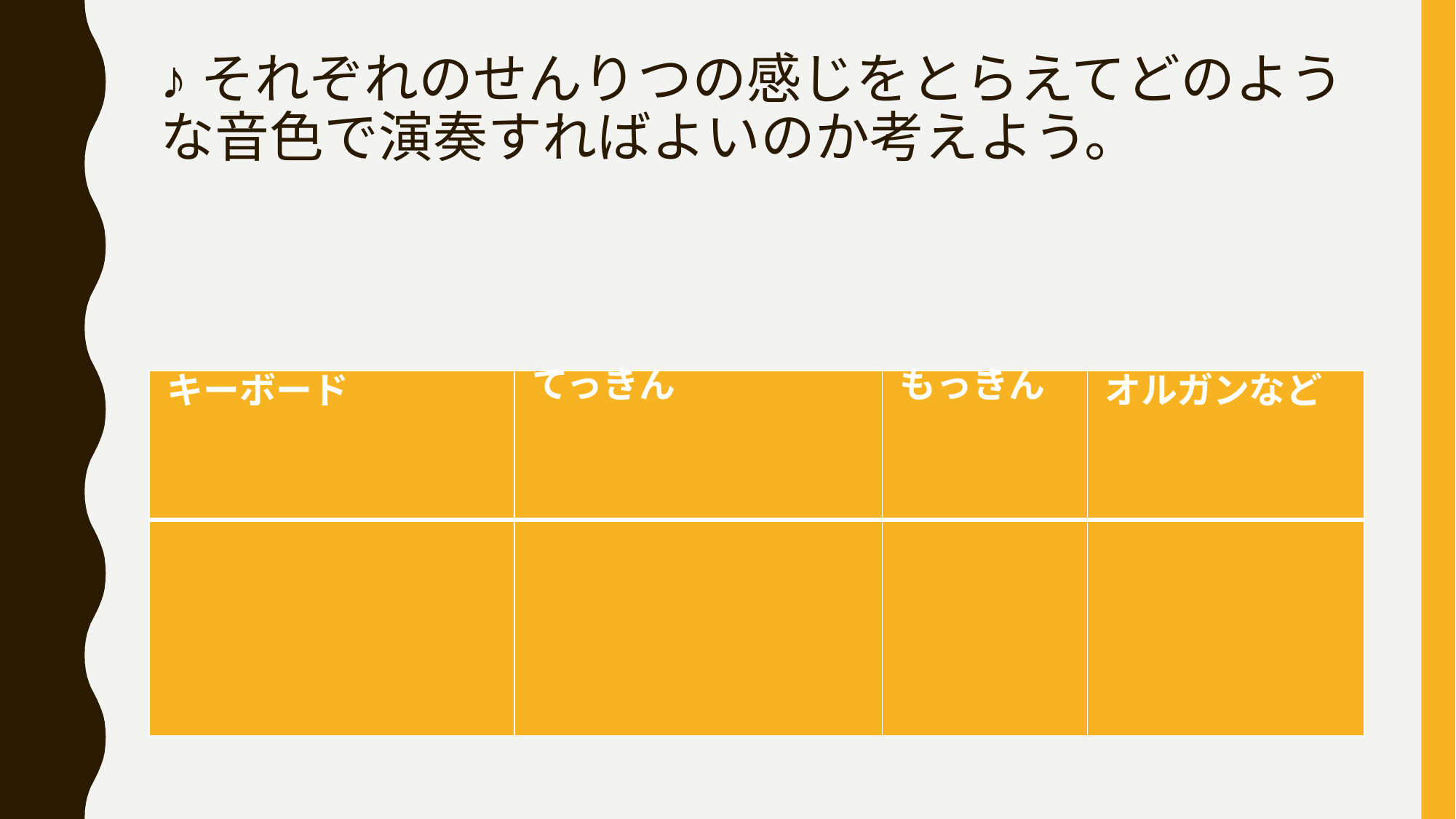

# ♪それぞれのせんりつの感じをとらえてどのような音色で演奏すればよいのか考えよう。

| キーボード | てっきん | もっきん | オルガンなど |
| --- | --- | --- | --- |
|  |  |  |  |